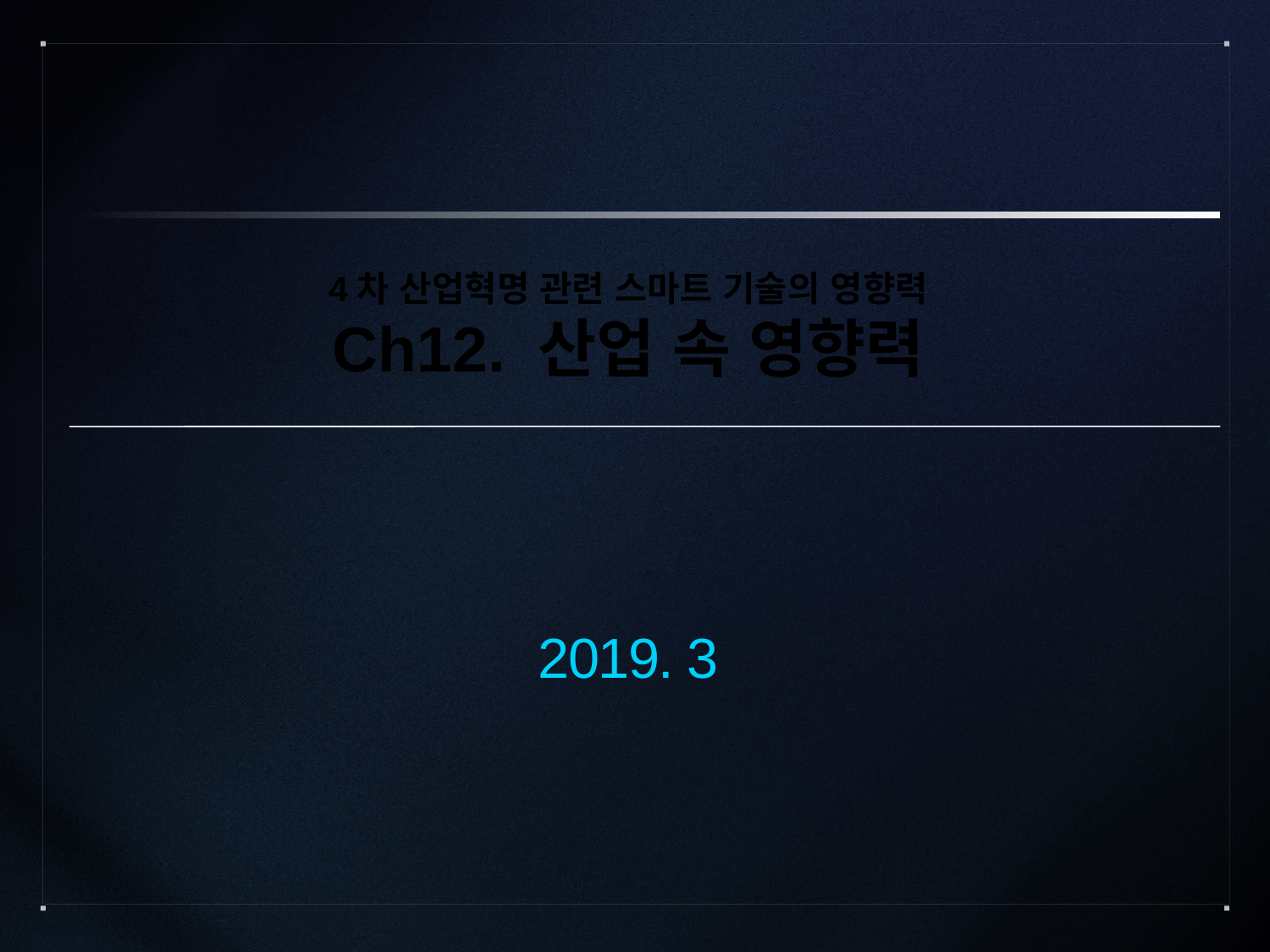

4차 산업혁명 관련 스마트 기술의 영향력
Ch12. 산업 속 영향력
2019. 3